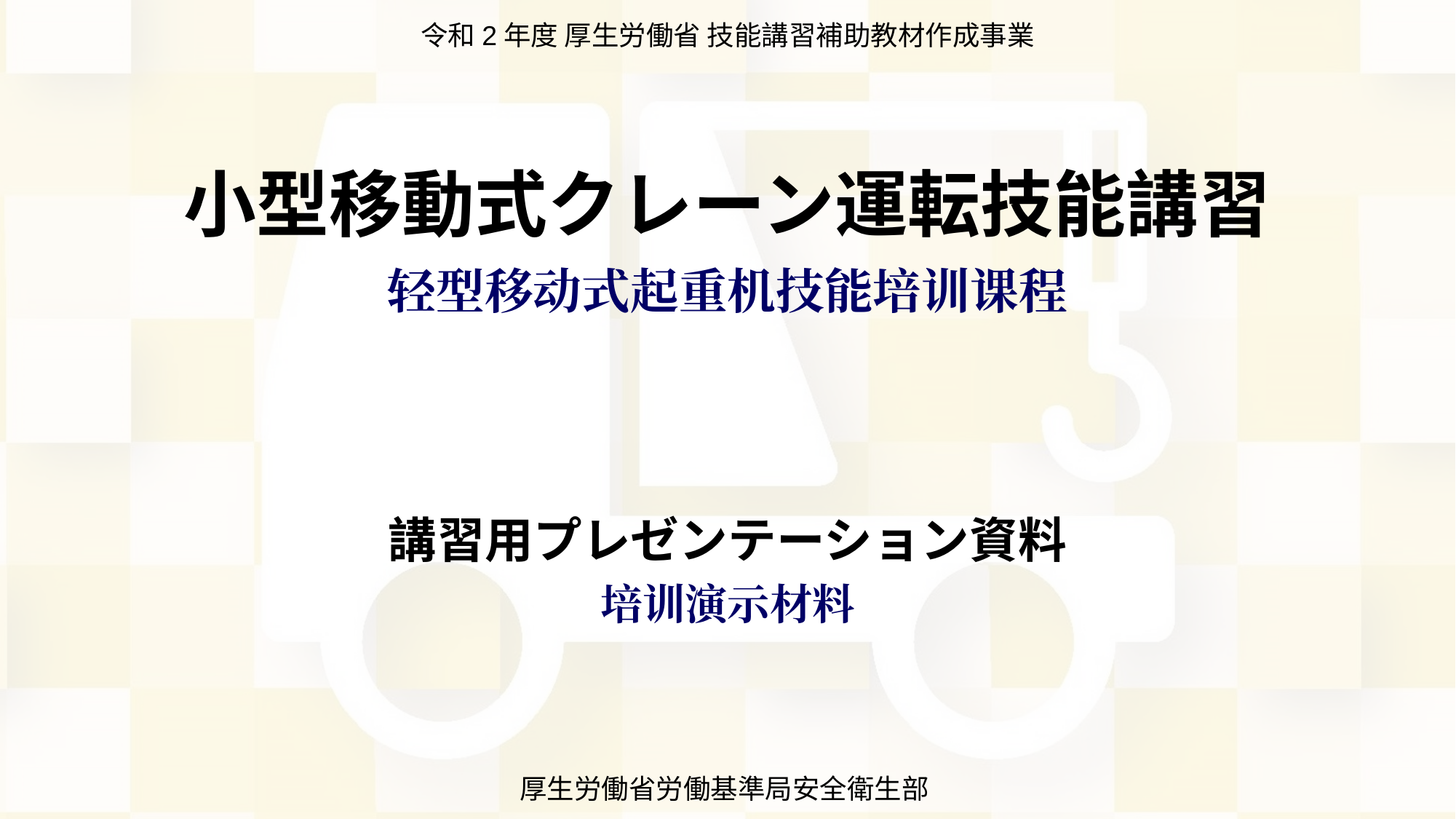

令和2年度 厚生労働省 技能講習補助教材作成事業
小型移動式クレーン運転技能講習
轻型移动式起重机技能培训课程
講習用プレゼンテーション資料
培训演示材料
厚生労働省労働基準局安全衛生部